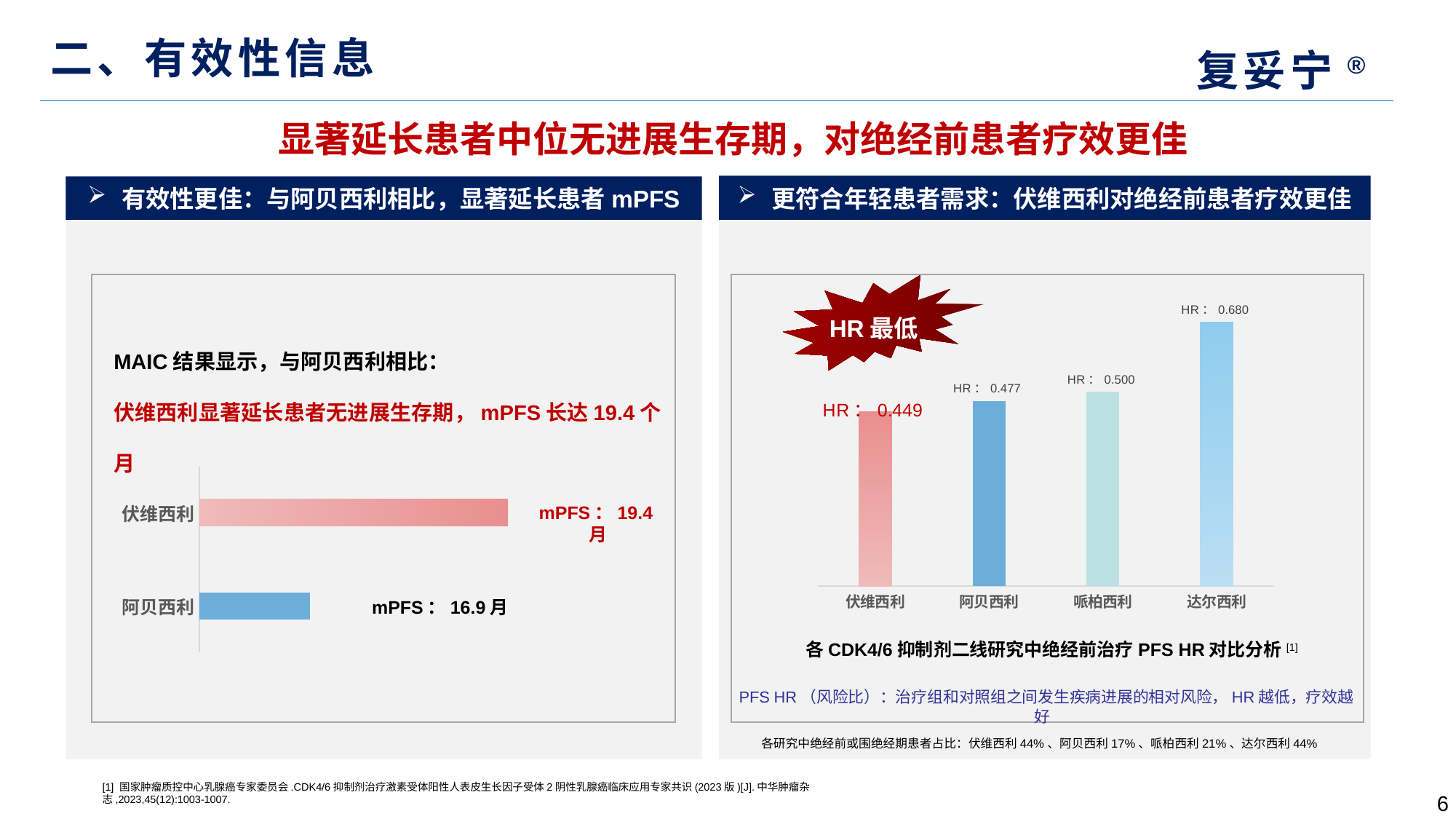

二、有效性信息
复妥宁®
显著延长患者中位无进展生存期，对绝经前患者疗效更佳
更符合年轻患者需求：伏维西利对绝经前患者疗效更佳

有效性更佳：与阿贝西利相比，显著延长患者mPFS

### Chart

| Category | 系列 1 |
|---|---|
| 伏维西利 | 0.449 |
| 阿贝西利 | 0.477 |
| 哌柏西利 | 0.5 |
| 达尔西利 | 0.68 |

HR最低

### Chart

| Category |
|---|
MAIC结果显示，与阿贝西利相比：
伏维西利显著延长患者无进展生存期，mPFS长达19.4个月

### Chart

| Category | mPFS |
|---|---|
| 阿贝西利 | 16.9 |
| 伏维西利 | 19.4 |
mPFS：19.4月
mPFS：16.9月
各CDK4/6抑制剂二线研究中绝经前治疗PFS HR对比分析[1]
  PFS HR（风险比）：治疗组和对照组之间发生疾病进展的相对风险，HR越低，疗效越好
各研究中绝经前或围绝经期患者占比：伏维西利44%、阿贝西利17%、哌柏西利21%、达尔西利44%

[1] 国家肿瘤质控中心乳腺癌专家委员会.CDK4/6抑制剂治疗激素受体阳性人表皮生长因子受体2阴性乳腺癌临床应用专家共识(2023版)[J].中华肿瘤杂志,2023,45(12):1003-1007.
6